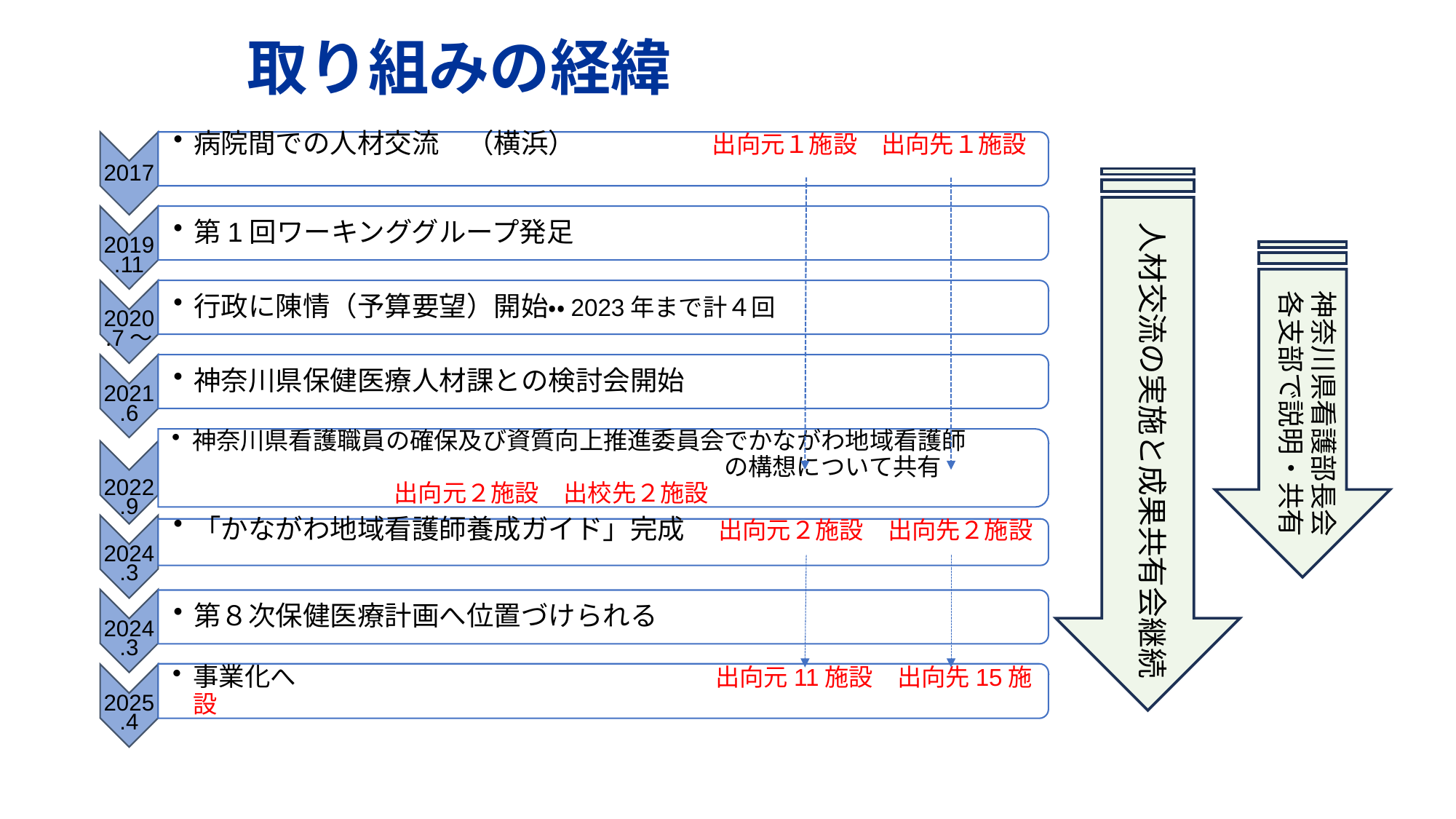

# 取り組みの経緯
2017
病院間での人材交流　（横浜）　　　　　出向元１施設　出向先１施設
  2019.11
第1回ワーキンググループ発足
　2020.7～
行政に陳情（予算要望）開始・・2023年まで計４回
 2021.6
神奈川県保健医療人材課との検討会開始

2022.9
神奈川県看護職員の確保及び資質向上推進委員会でかながわ地域看護師　　　　　　　　　　　　　　　　　　　　　　　　　の構想について共有　　　　　　　　　　　      出向元２施設　出校先２施設
 2024.3
「かながわ地域看護師養成ガイド」完成　 出向元２施設　出向先２施設
 2024.3
第８次保健医療計画へ位置づけられる
 2025.4
事業化へ　　　　　　　　　　　　　　　　 出向元11施設　出向先15施設
人材交流の実施と成果共有会継続
神奈川県看護部長会
各支部で説明・共有